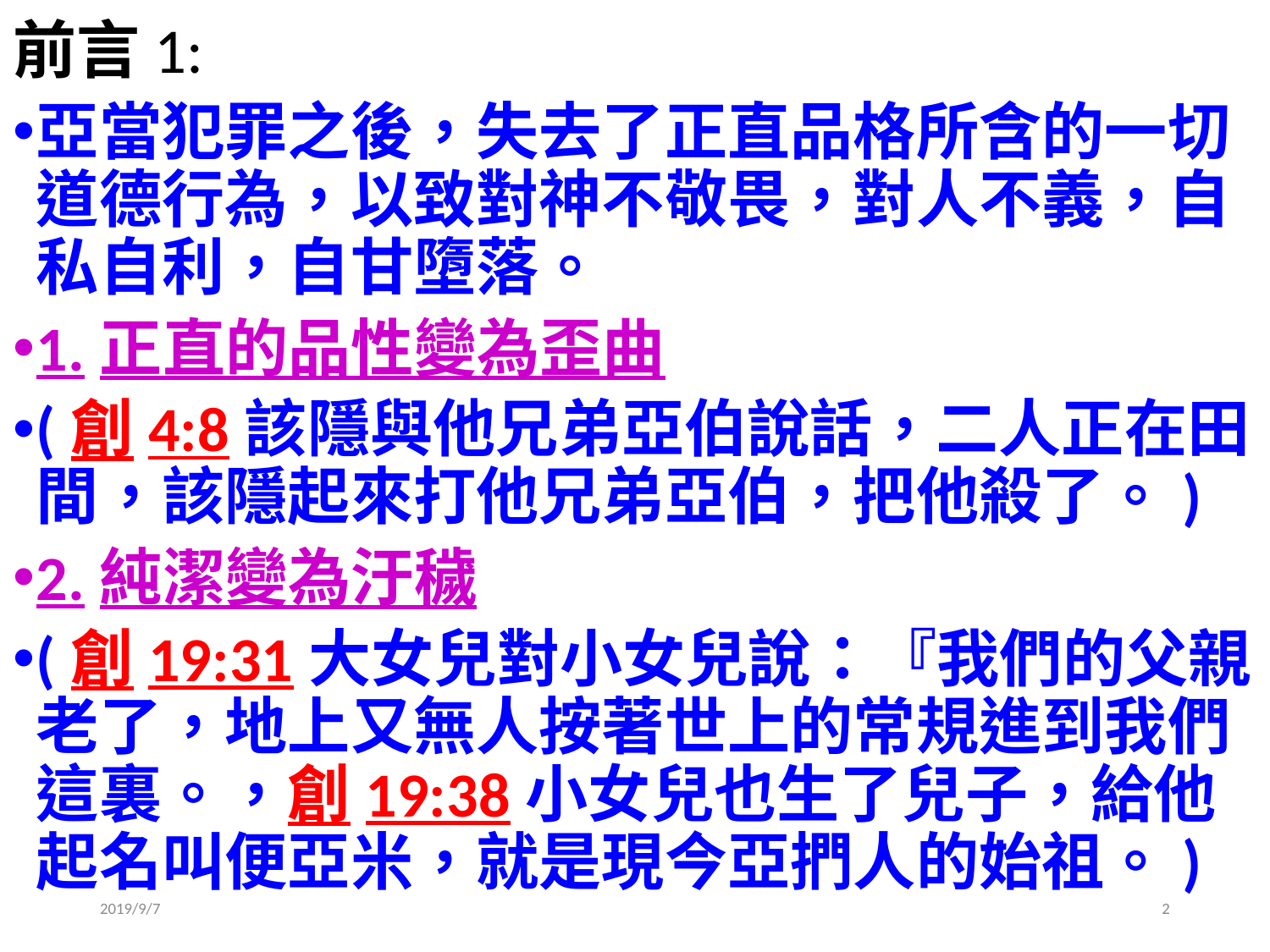

# 前言1:
亞當犯罪之後，失去了正直品格所含的一切道德行為，以致對神不敬畏，對人不義，自私自利，自甘墮落。
1.正直的品性變為歪曲
(創4:8該隱與他兄弟亞伯說話，二人正在田間，該隱起來打他兄弟亞伯，把他殺了。)
2.純潔變為汙穢
(創19:31大女兒對小女兒說：『我們的父親老了，地上又無人按著世上的常規進到我們這裏。，創19:38小女兒也生了兒子，給他起名叫便亞米，就是現今亞捫人的始祖。)

2019/9/7
2